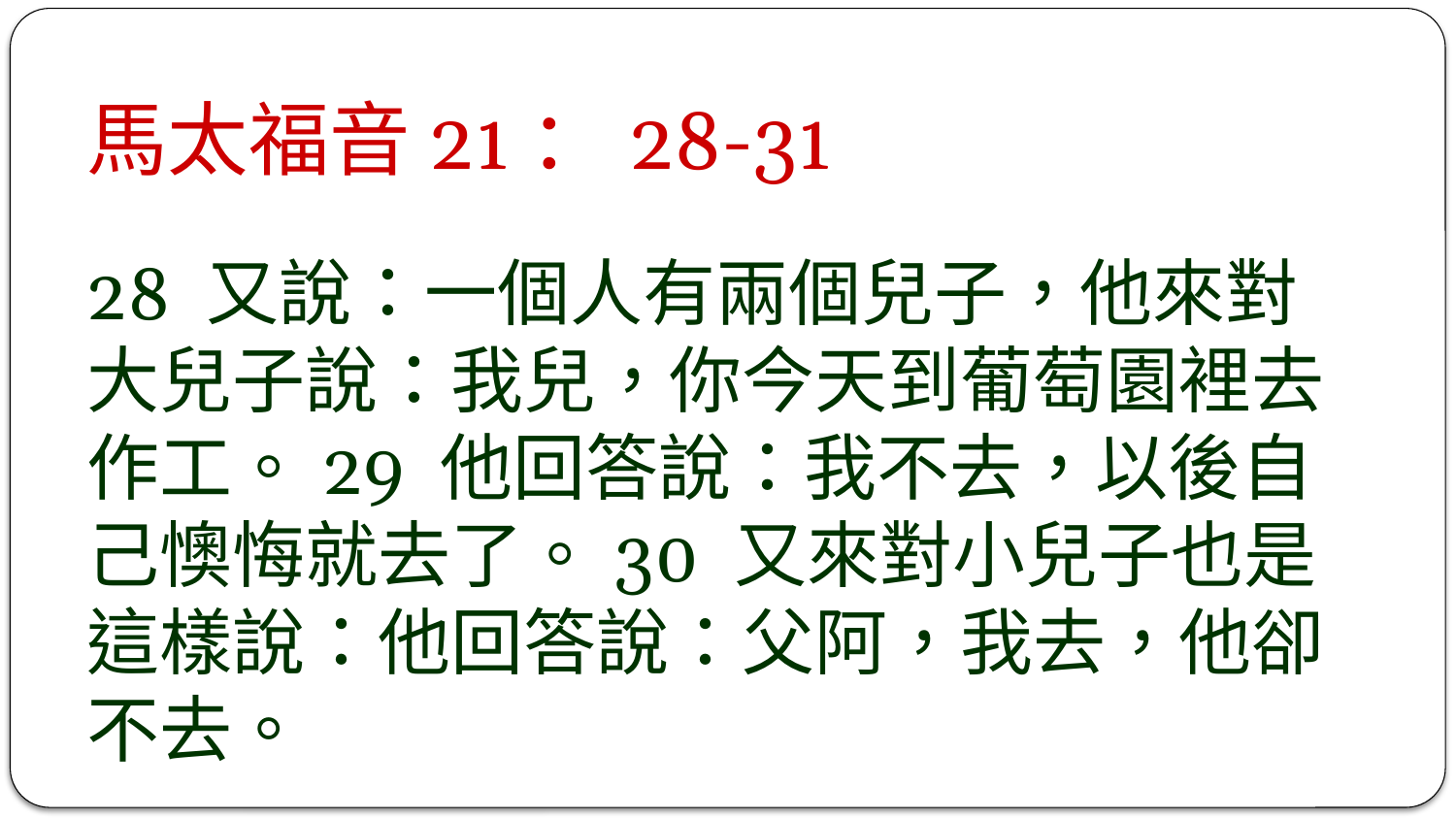

馬太福音21：28-31
28 又說：一個人有兩個兒子，他來對大兒子說：我兒，你今天到葡萄園裡去作工。29 他回答說：我不去，以後自己懊悔就去了。30 又來對小兒子也是這樣說：他回答說：父阿，我去，他卻不去。